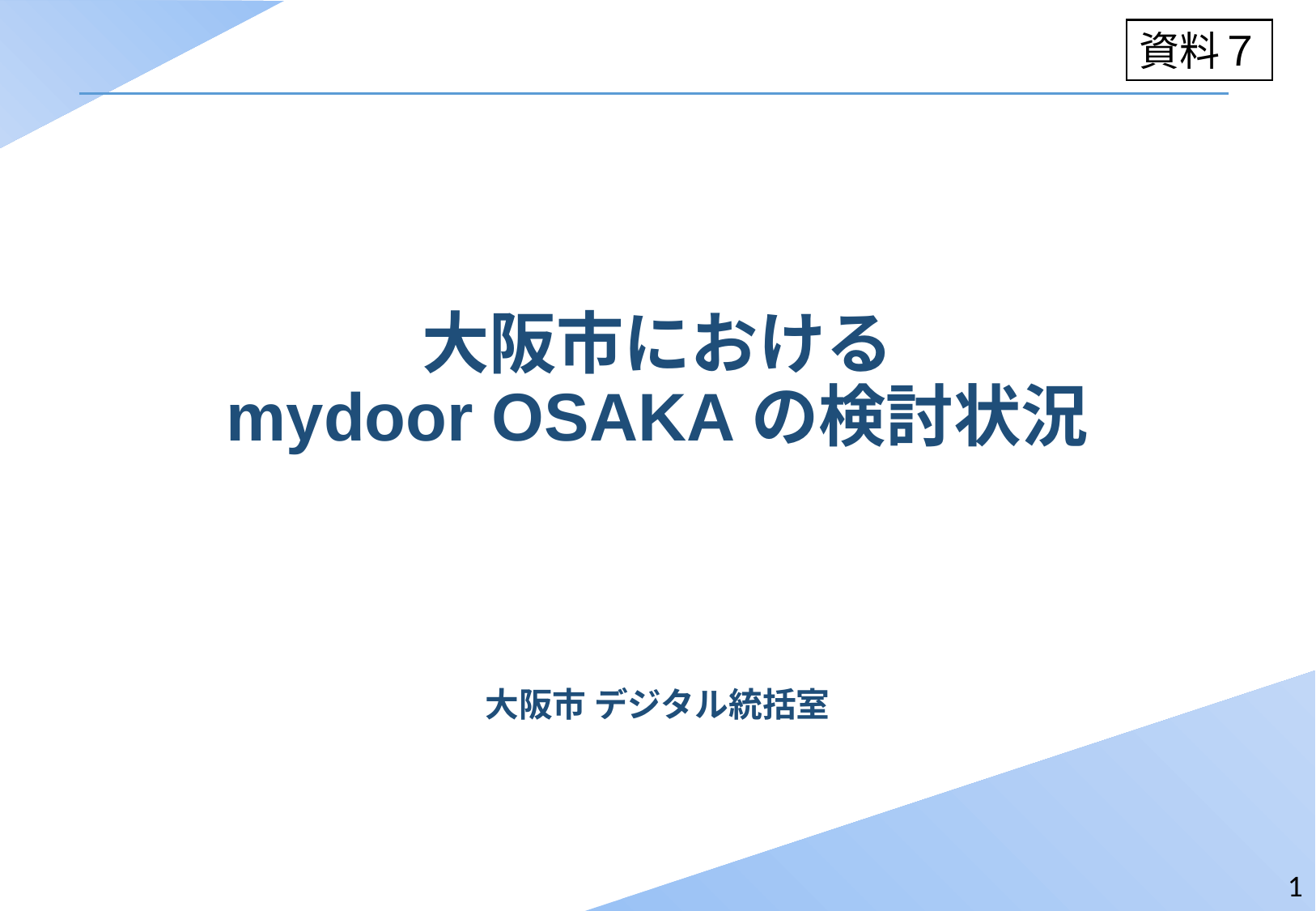

資料７
大阪市における
mydoor OSAKAの検討状況
大阪市 デジタル統括室
1